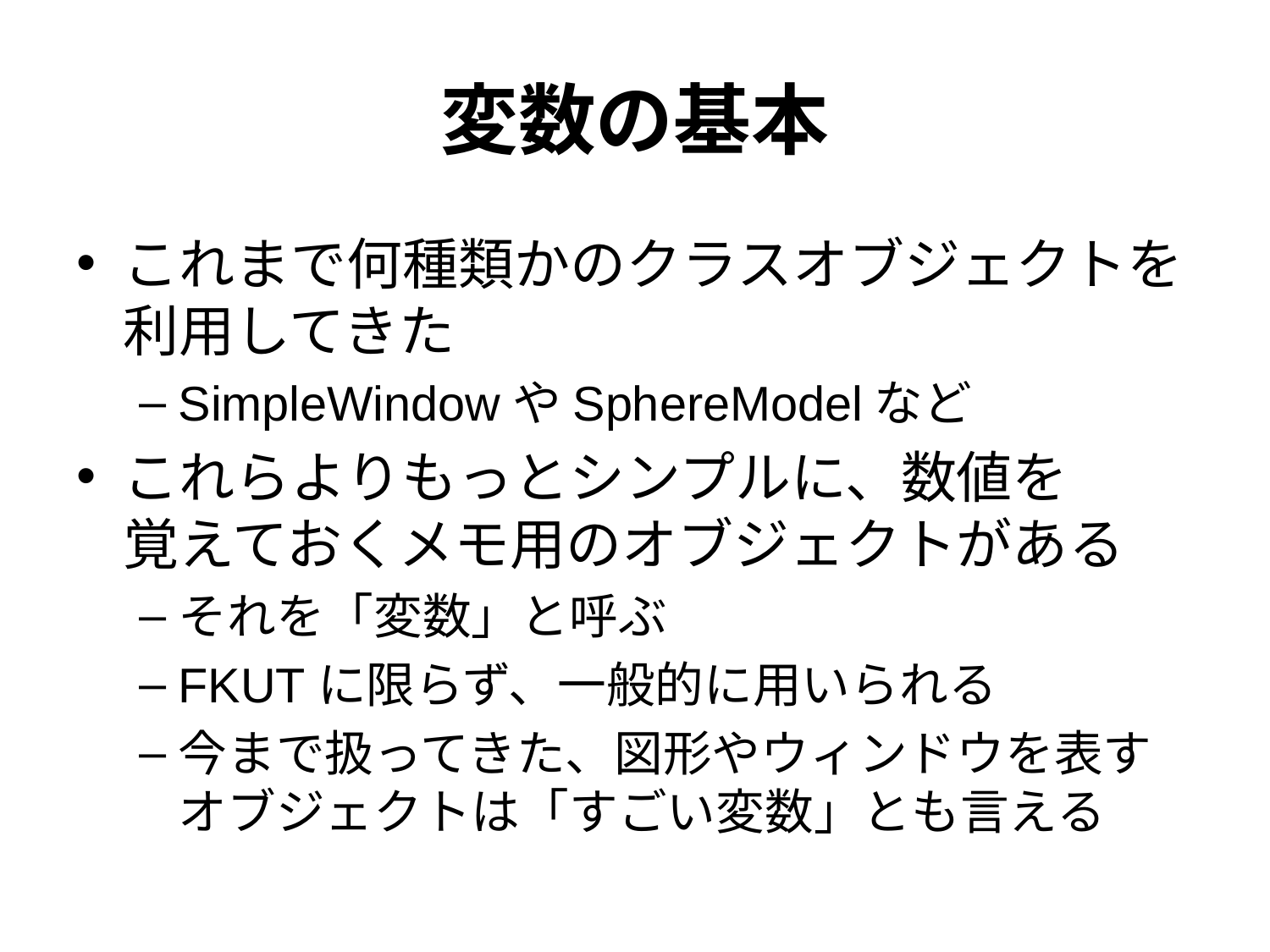

# 変数の基本
これまで何種類かのクラスオブジェクトを利用してきた
SimpleWindowやSphereModelなど
これらよりもっとシンプルに、数値を
覚えておくメモ用のオブジェクトがある
それを「変数」と呼ぶ
FKUTに限らず、一般的に用いられる
今まで扱ってきた、図形やウィンドウを表すオブジェクトは「すごい変数」とも言える